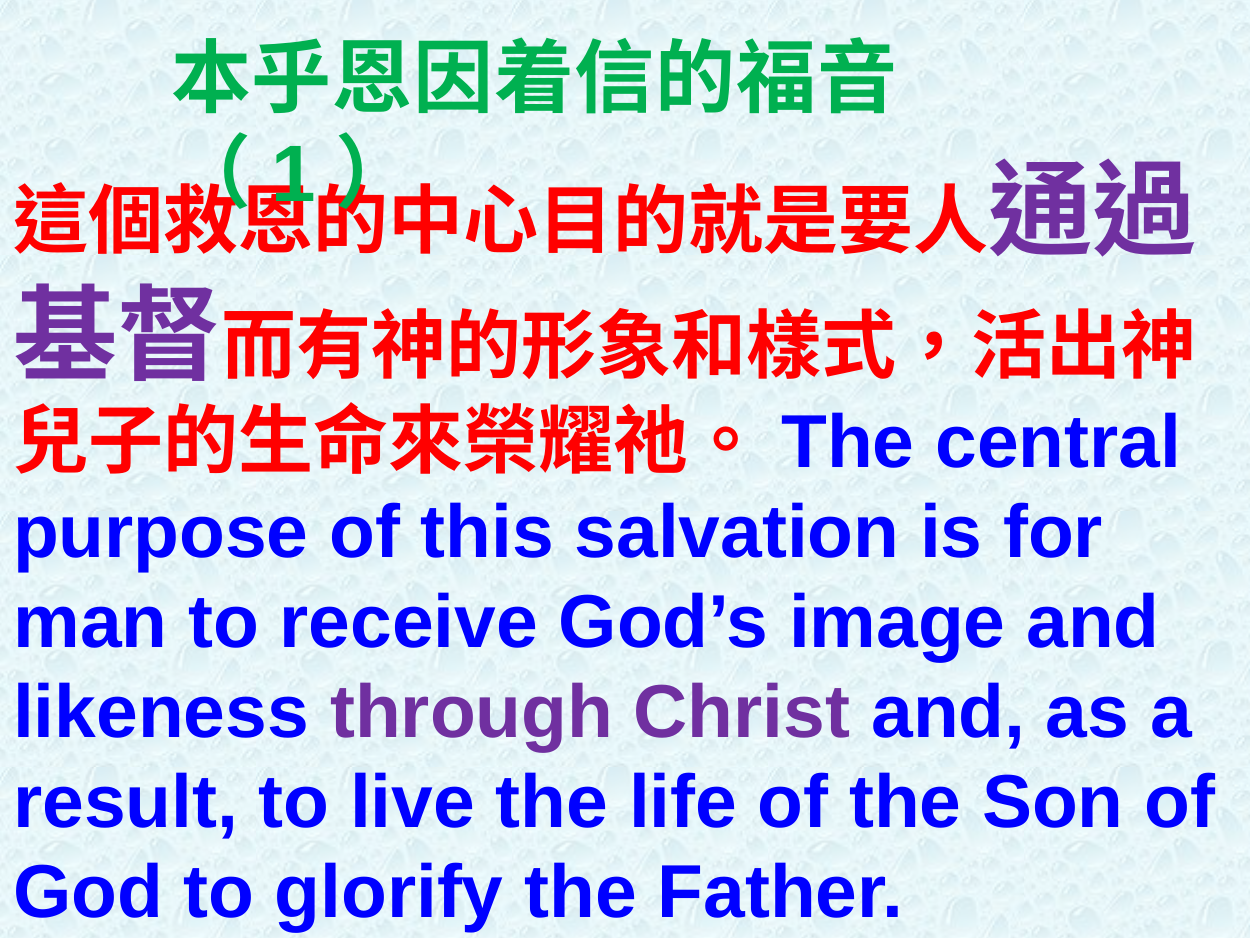

本乎恩因着信的福音（1）
這個救恩的中心目的就是要人通過基督而有神的形象和樣式，活出神兒子的生命來榮耀祂。The central purpose of this salvation is for man to receive God’s image and likeness through Christ and, as a result, to live the life of the Son of God to glorify the Father.